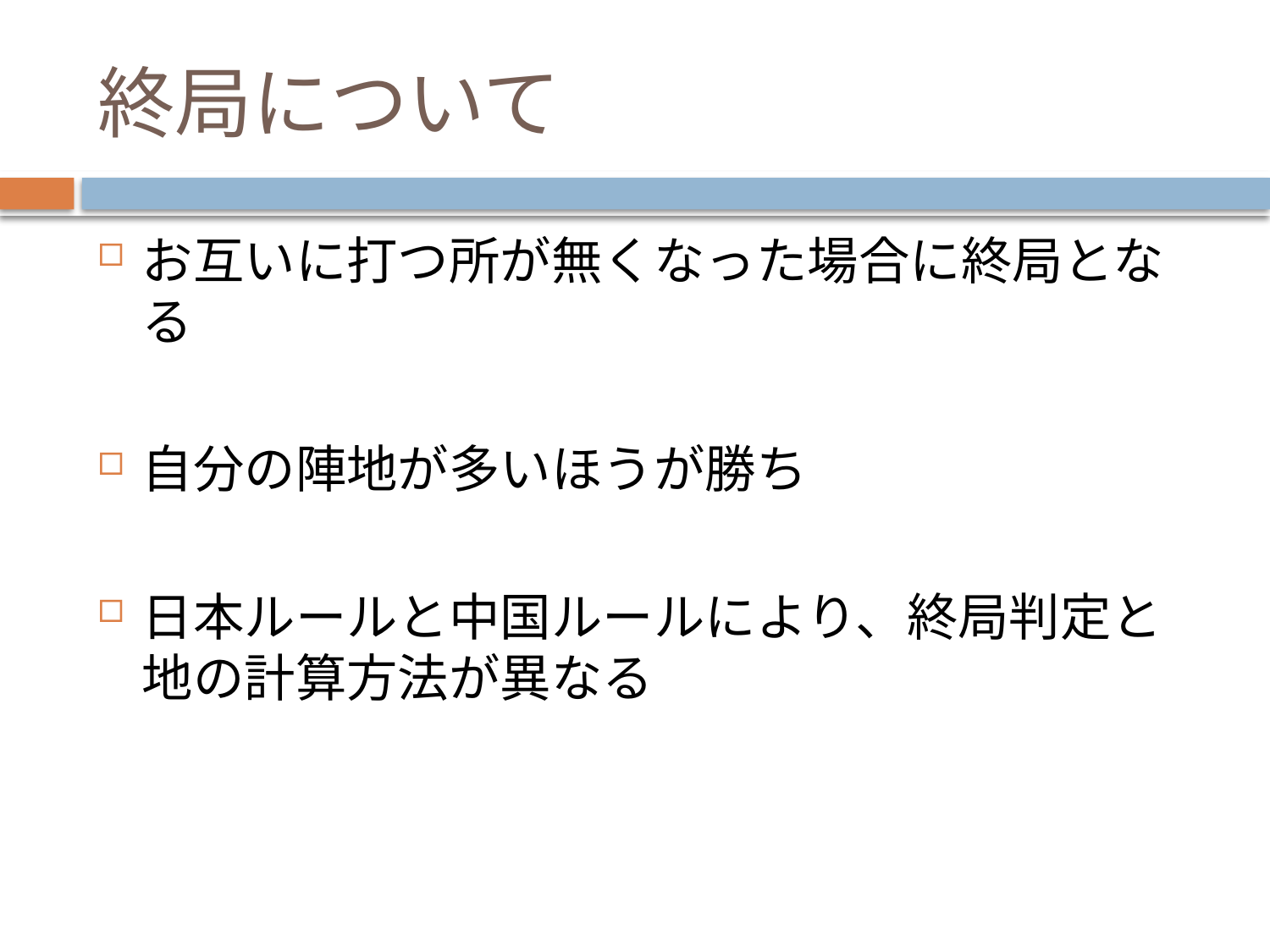

# 終局について
お互いに打つ所が無くなった場合に終局となる

自分の陣地が多いほうが勝ち

日本ルールと中国ルールにより、終局判定と地の計算方法が異なる